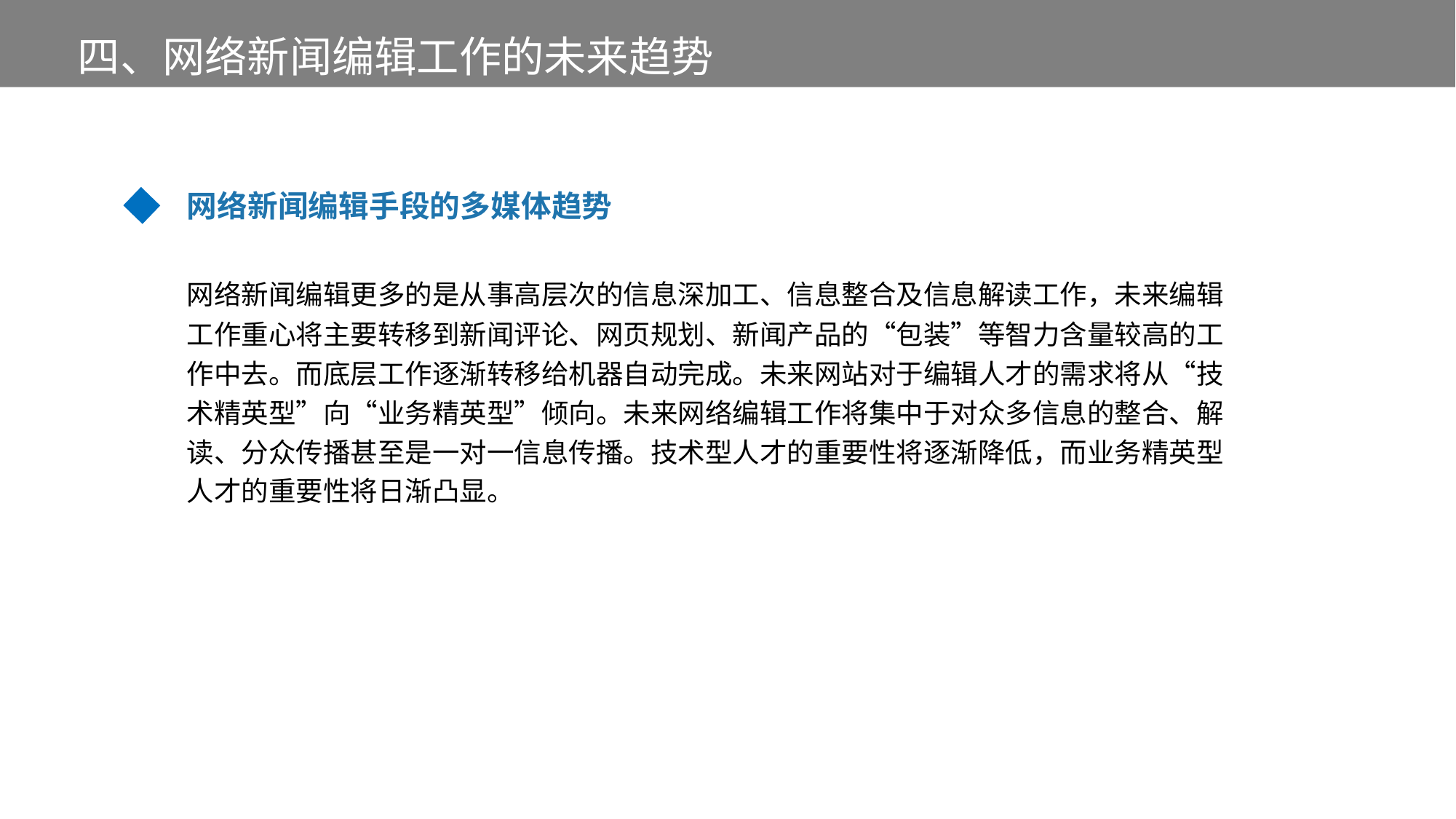

四、网络新闻编辑工作的未来趋势
网络新闻编辑手段的多媒体趋势

网络新闻编辑更多的是从事高层次的信息深加工、信息整合及信息解读工作，未来编辑工作重心将主要转移到新闻评论、网页规划、新闻产品的“包装”等智力含量较高的工作中去。而底层工作逐渐转移给机器自动完成。未来网站对于编辑人才的需求将从“技术精英型”向“业务精英型”倾向。未来网络编辑工作将集中于对众多信息的整合、解读、分众传播甚至是一对一信息传播。技术型人才的重要性将逐渐降低，而业务精英型人才的重要性将日渐凸显。